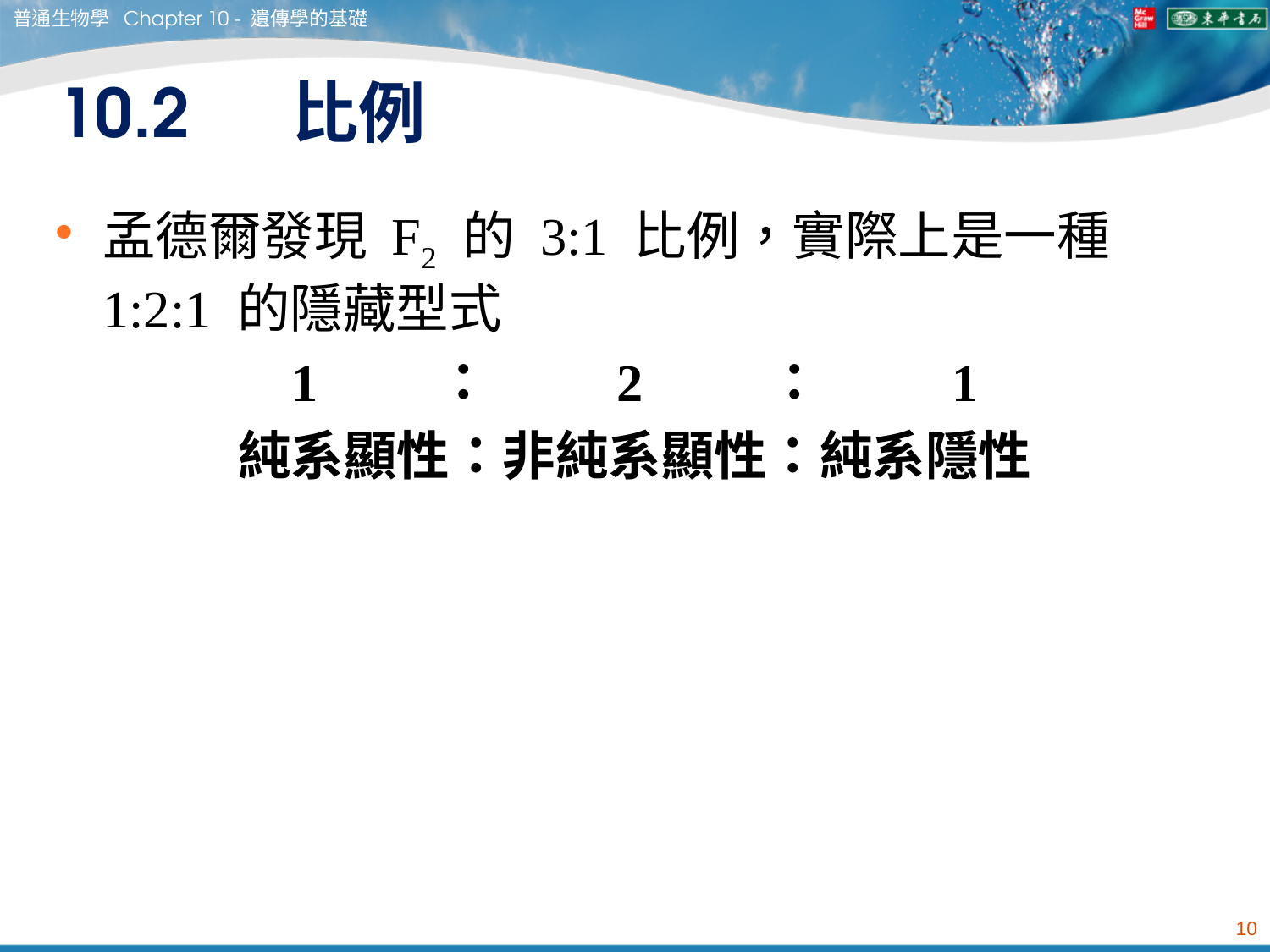

普通生物學  Chapter 10 - 遺傳學的基礎
# 10.2 　比例
孟德爾發現 F2 的 3:1 比例，實際上是一種 1:2:1 的隱藏型式
1        ： 　    2　     ：　　 1
純系顯性：非純系顯性：純系隱性
10